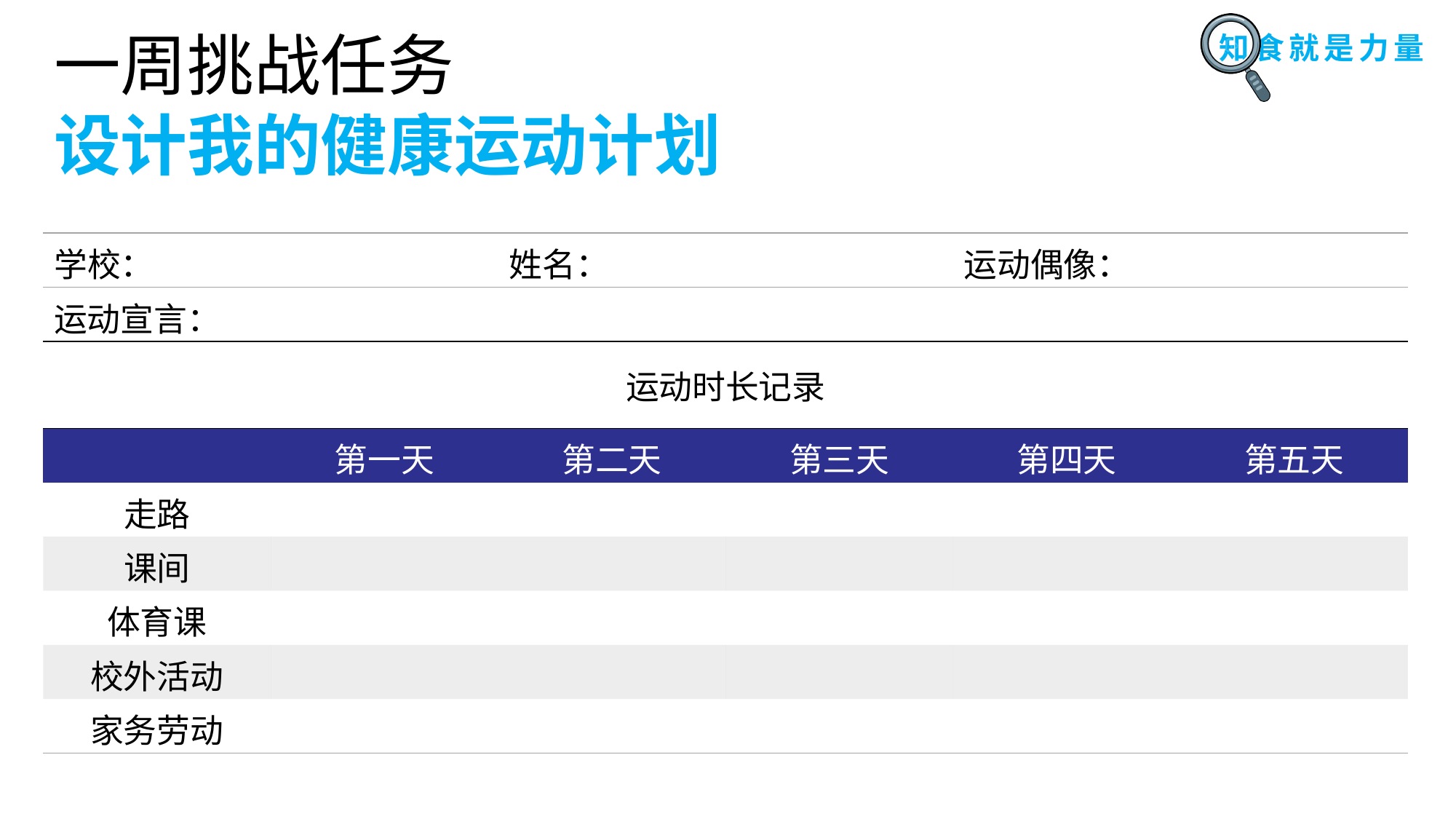

一周挑战任务
设计我的健康运动计划
| 学校： |  | 姓名： |  | 运动偶像： |  |
| --- | --- | --- | --- | --- | --- |
| 运动宣言： |  |  |  |  |  |
| 运动时长记录 |  |  |  |  |  |
|  | 第一天 | 第二天 | 第三天 | 第四天 | 第五天 |
| 走路 |  |  |  |  |  |
| 课间 |  |  |  |  |  |
| 体育课 |  |  |  |  |  |
| 校外活动 |  |  |  |  |  |
| 家务劳动 |  |  |  |  |  |